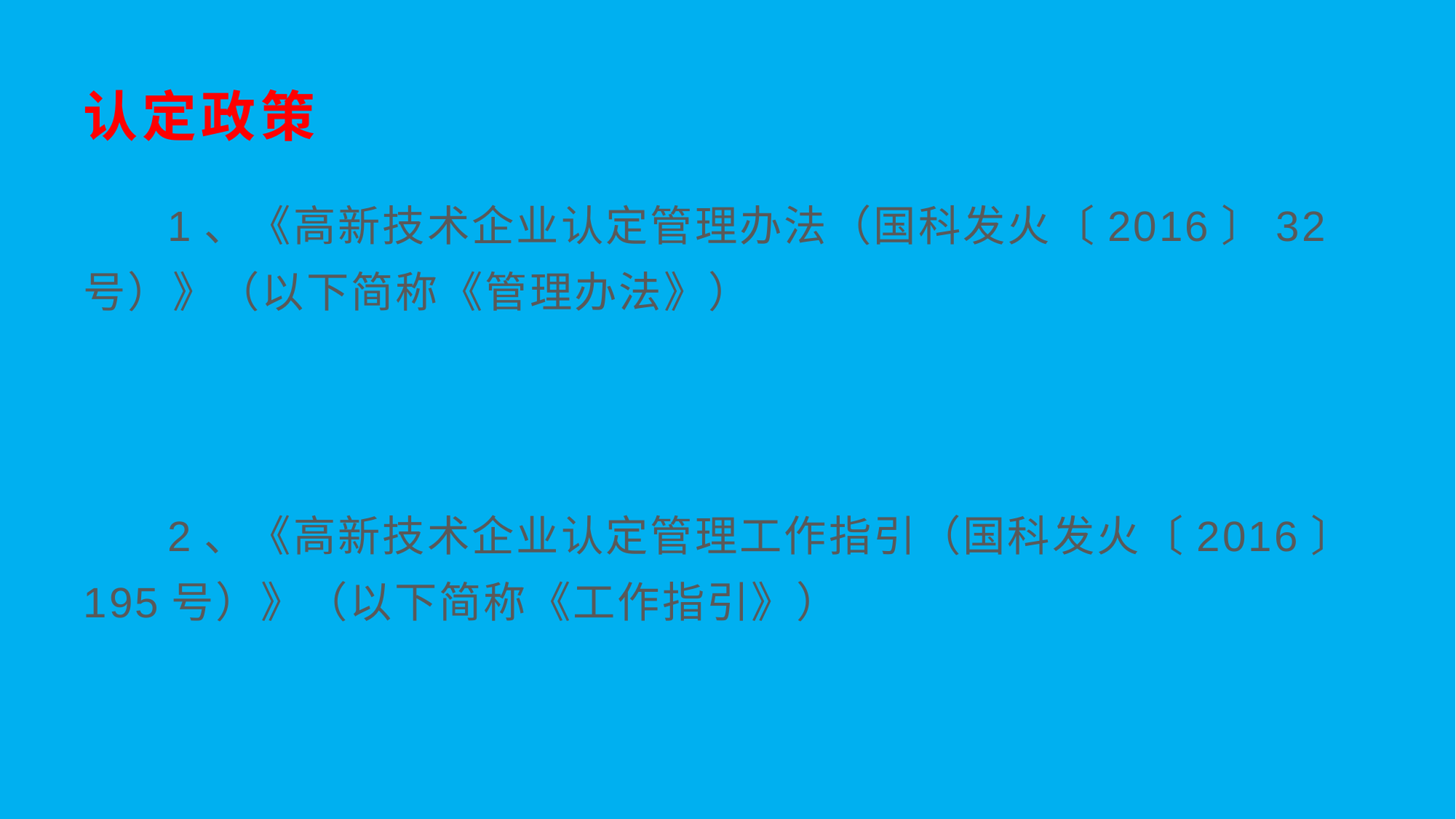

# 认定政策
      1、《高新技术企业认定管理办法（国科发火〔2016〕32号）》（以下简称《管理办法》）

      2、《高新技术企业认定管理工作指引（国科发火〔2016〕195号）》（以下简称《工作指引》）